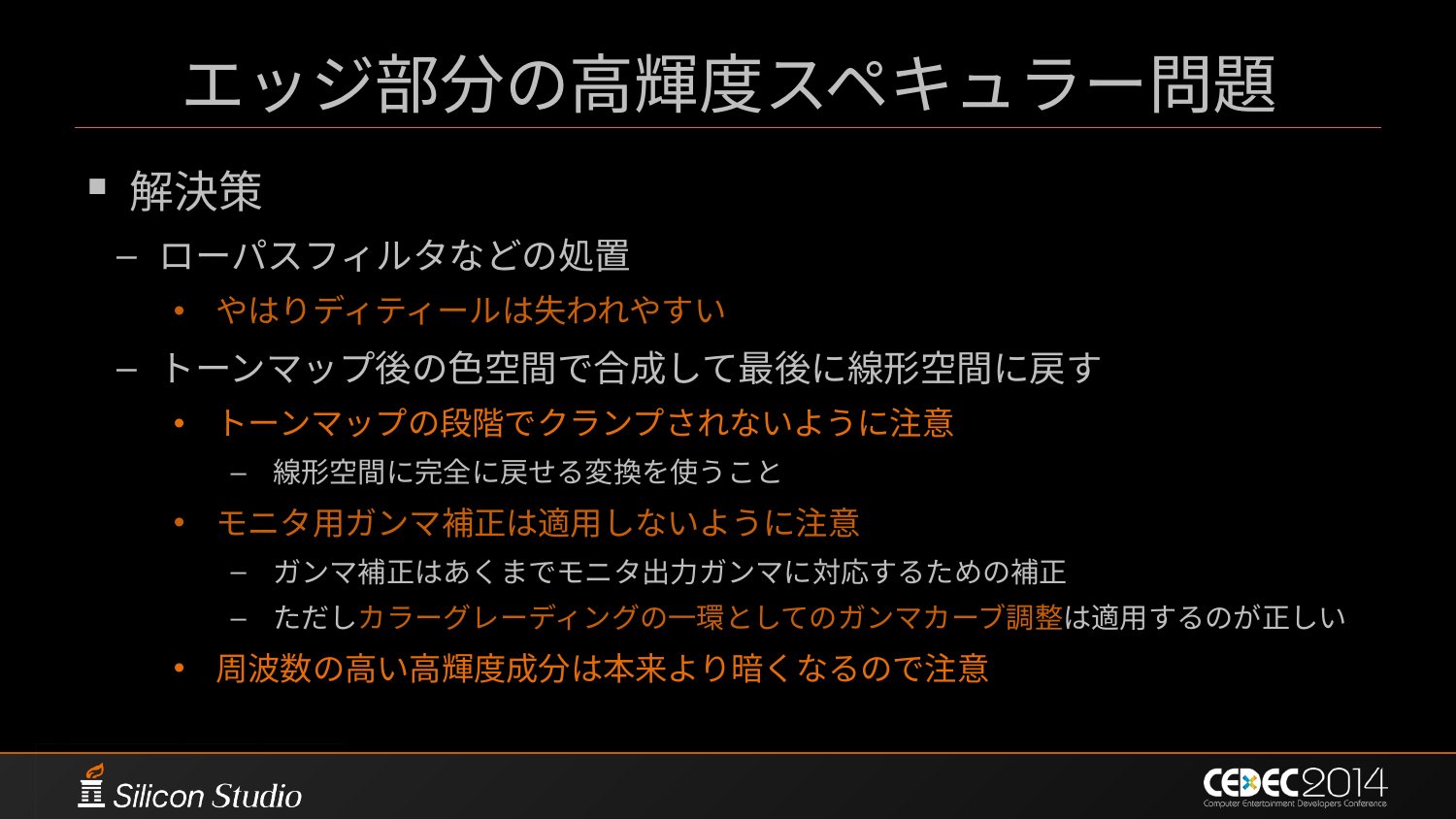

# エッジ部分の高輝度スペキュラー問題
解決策
ローパスフィルタなどの処置
やはりディティールは失われやすい
トーンマップ後の色空間で合成して最後に線形空間に戻す
トーンマップの段階でクランプされないように注意
線形空間に完全に戻せる変換を使うこと
モニタ用ガンマ補正は適用しないように注意
ガンマ補正はあくまでモニタ出力ガンマに対応するための補正
ただしカラーグレーディングの一環としてのガンマカーブ調整は適用するのが正しい
周波数の高い高輝度成分は本来より暗くなるので注意